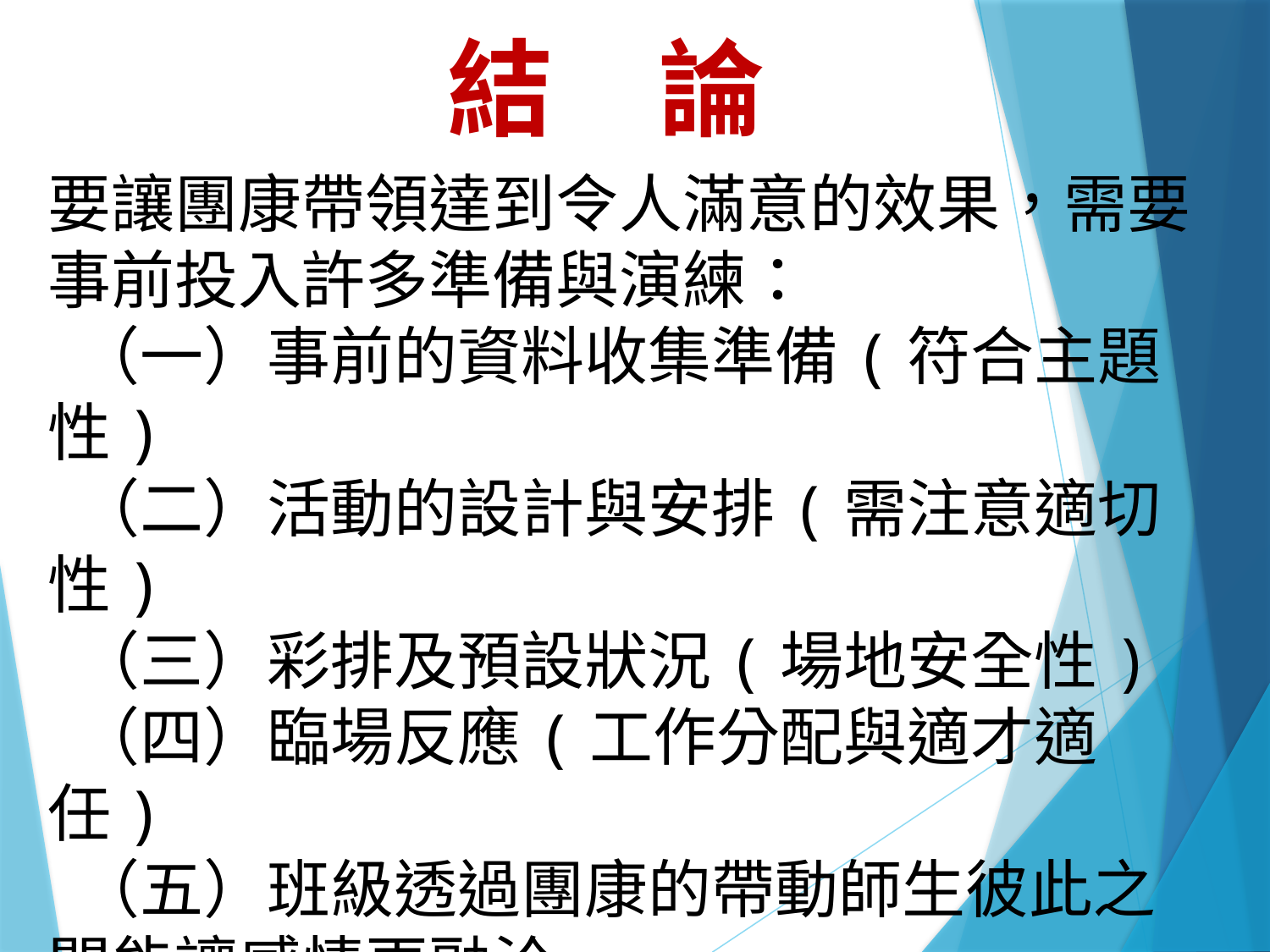

結　論
要讓團康帶領達到令人滿意的效果，需要事前投入許多準備與演練：
 （一）事前的資料收集準備(符合主題性)
 （二）活動的設計與安排(需注意適切性)
 （三）彩排及預設狀況(場地安全性)
 （四）臨場反應(工作分配與適才適任)
 （五）班級透過團康的帶動師生彼此之間能讓感情更融洽